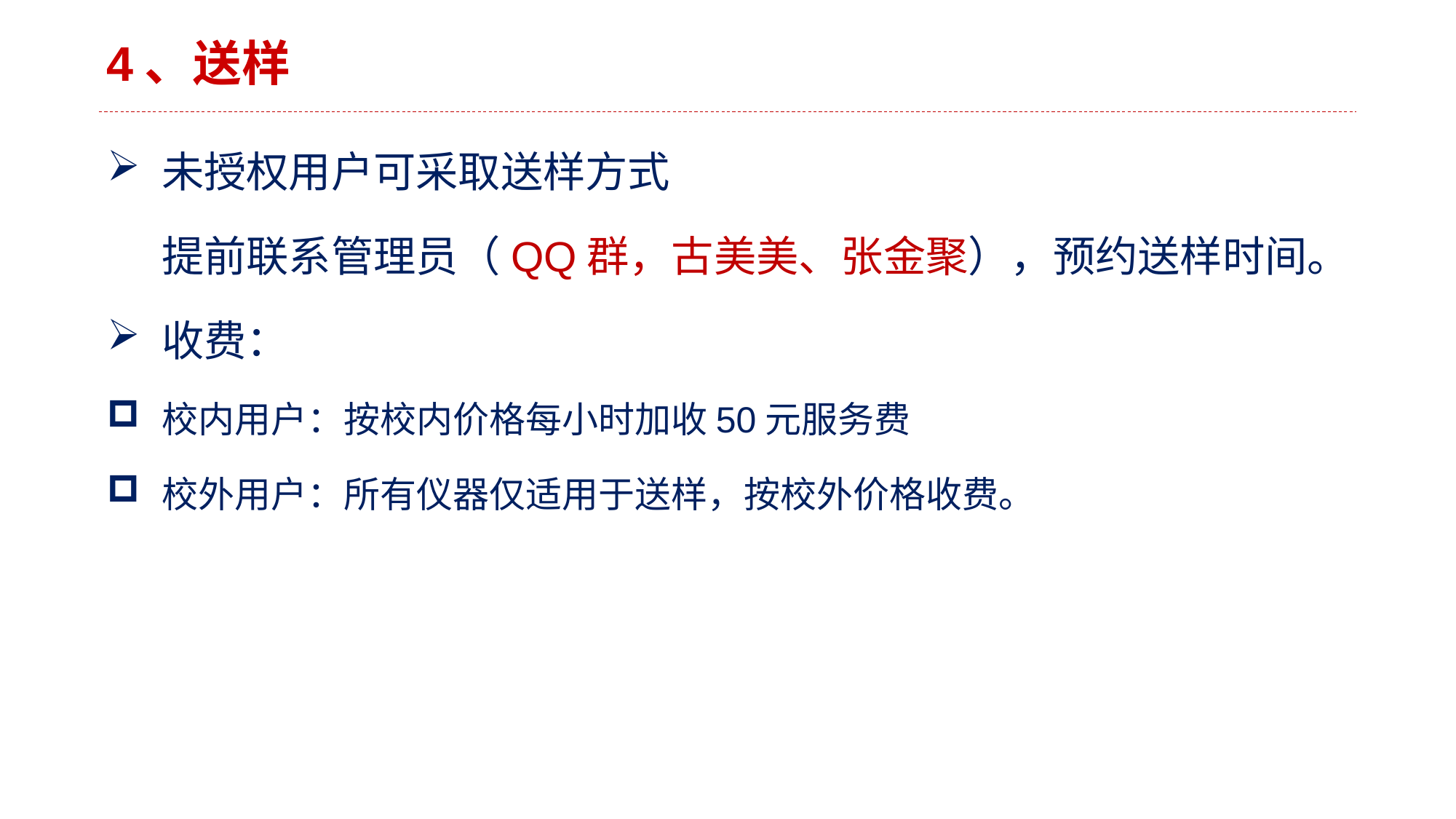

4、送样
未授权用户可采取送样方式
提前联系管理员（QQ群，古美美、张金聚），预约送样时间。
收费：
校内用户：按校内价格每小时加收50元服务费
校外用户：所有仪器仅适用于送样，按校外价格收费。